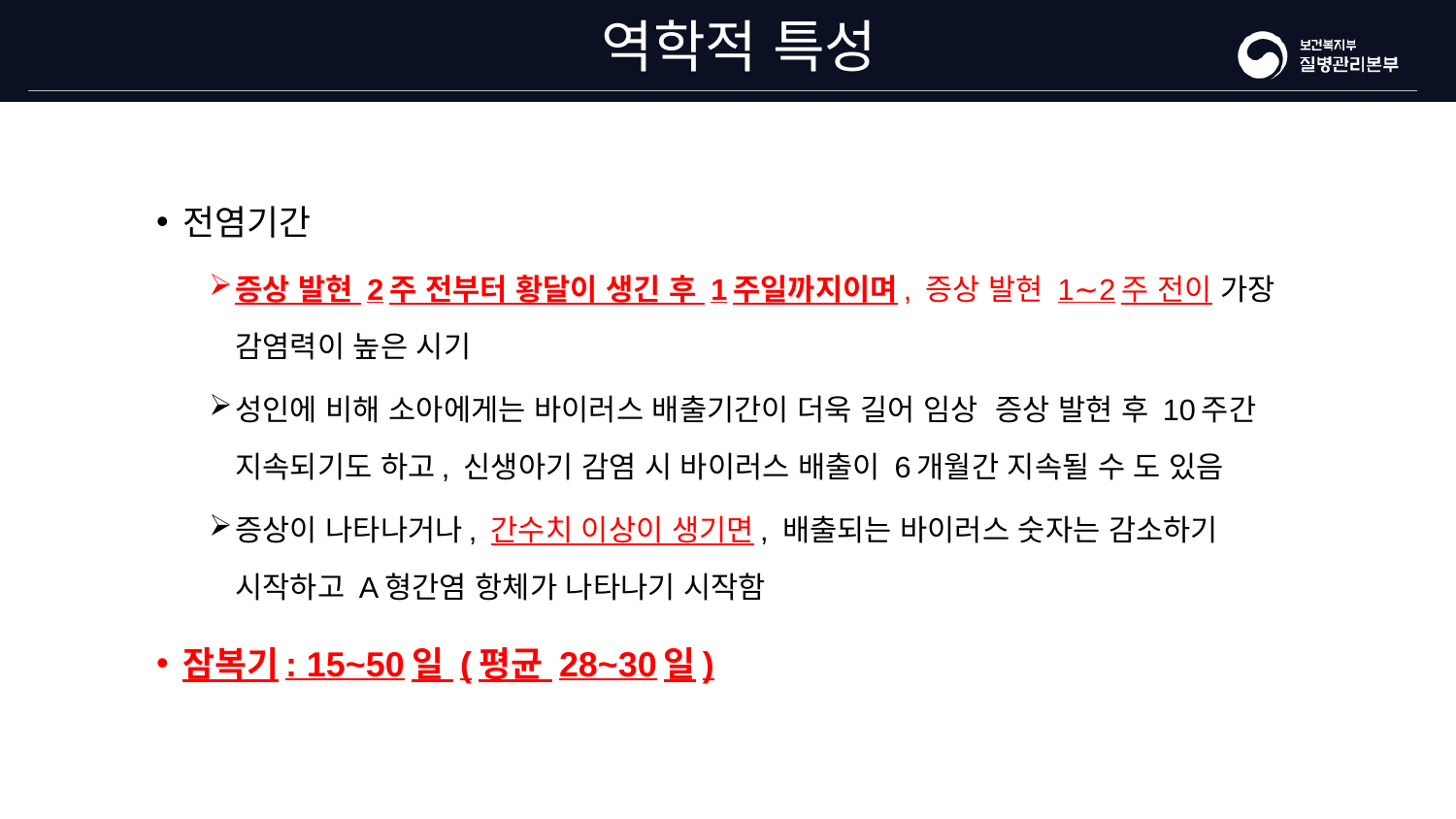

# 역학적 특성
전염기간
증상 발현 2주 전부터 황달이 생긴 후 1주일까지이며, 증상 발현 1∼2주 전이 가장 감염력이 높은 시기
성인에 비해 소아에게는 바이러스 배출기간이 더욱 길어 임상  증상 발현 후 10주간 지속되기도 하고, 신생아기 감염 시 바이러스 배출이 6개월간 지속될 수 도 있음
증상이 나타나거나, 간수치 이상이 생기면, 배출되는 바이러스 숫자는 감소하기 시작하고 A형간염 항체가 나타나기 시작함
잠복기: 15~50일 (평균 28~30일)